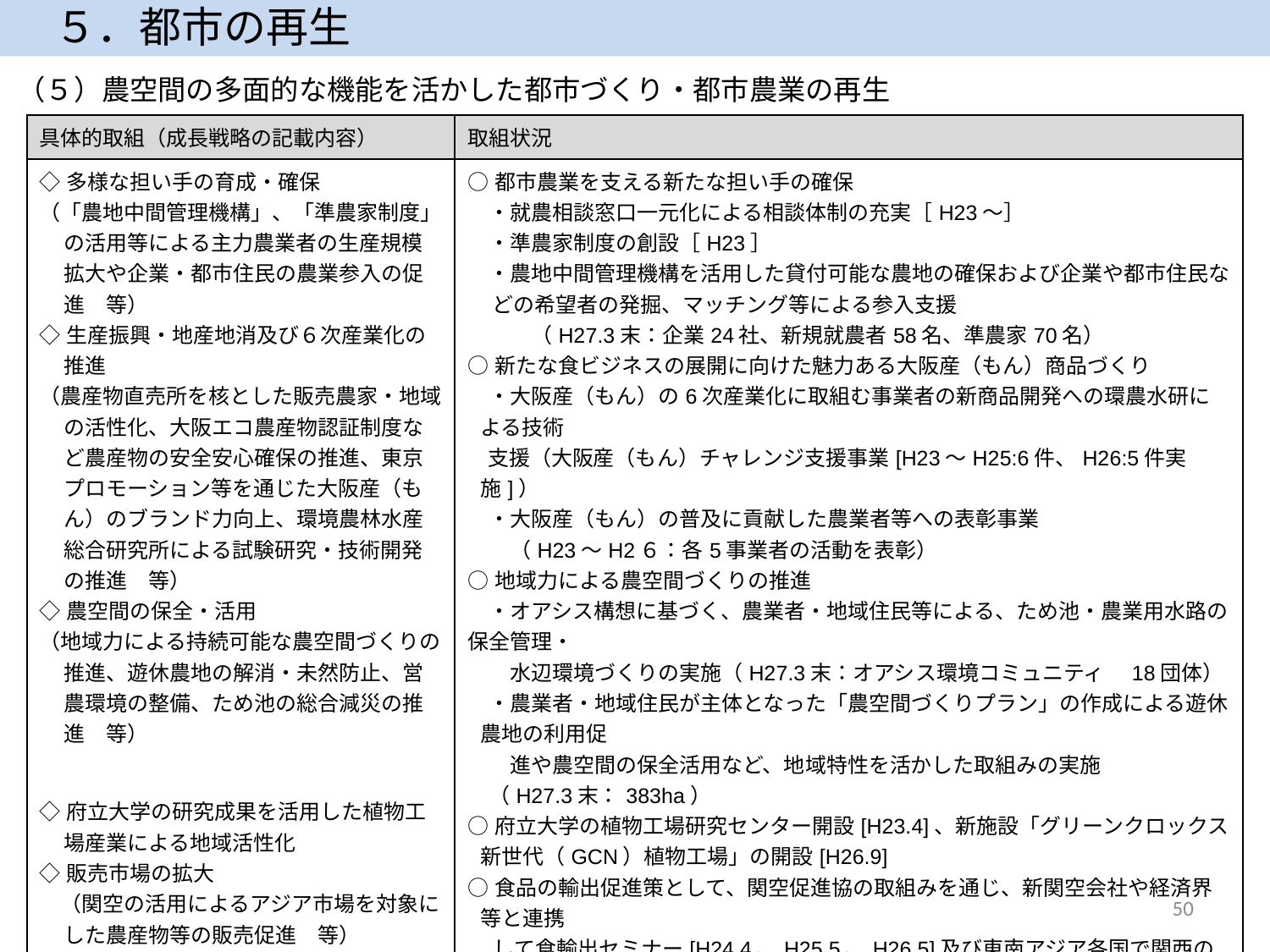

５．都市の再生
（５）農空間の多面的な機能を活かした都市づくり・都市農業の再生
| 具体的取組（成長戦略の記載内容） | 取組状況 |
| --- | --- |
| ◇多様な担い手の育成・確保 （「農地中間管理機構」、「準農家制度」の活用等による主力農業者の生産規模拡大や企業・都市住民の農業参入の促進　等） ◇生産振興・地産地消及び６次産業化の推進 （農産物直売所を核とした販売農家・地域の活性化、大阪エコ農産物認証制度など農産物の安全安心確保の推進、東京プロモーション等を通じた大阪産（もん）のブランド力向上、環境農林水産総合研究所による試験研究・技術開発の推進　等） ◇農空間の保全・活用 （地域力による持続可能な農空間づくりの推進、遊休農地の解消・未然防止、営農環境の整備、ため池の総合減災の推進　等） ◇府立大学の研究成果を活用した植物工場産業による地域活性化 ◇販売市場の拡大 　（関空の活用によるアジア市場を対象にした農産物等の販売促進　等） | ○都市農業を支える新たな担い手の確保 　・就農相談窓口一元化による相談体制の充実［H23～］ 　・準農家制度の創設［H23］ 　・農地中間管理機構を活用した貸付可能な農地の確保および企業や都市住民などの希望者の発掘、マッチング等による参入支援 　　　（H27.3末：企業24社、新規就農者58名、準農家70名） ○新たな食ビジネスの展開に向けた魅力ある大阪産（もん）商品づくり 　・大阪産（もん）の6次産業化に取組む事業者の新商品開発への環農水研による技術 支援（大阪産（もん）チャレンジ支援事業[H23～H25:6件、H26:5件実施]） 　・大阪産（もん）の普及に貢献した農業者等への表彰事業 　　（H23～H2６：各5事業者の活動を表彰） ○地域力による農空間づくりの推進 　・オアシス構想に基づく、農業者・地域住民等による、ため池・農業用水路の保全管理・ 　　水辺環境づくりの実施（H27.3末：オアシス環境コミュニティ　18団体） 　・農業者・地域住民が主体となった「農空間づくりプラン」の作成による遊休農地の利用促　 　　進や農空間の保全活用など、地域特性を活かした取組みの実施 　（H27.3末：383ha） ○府立大学の植物工場研究センター開設[H23.4]、新施設「グリーンクロックス新世代（GCN）植物工場」の開設[H26.9] ○食品の輸出促進策として、関空促進協の取組みを通じ、新関空会社や経済界等と連携　 　 して食輸出セミナー[H24.4、H25.5、H26.5]及び東南アジア各国で関西の「食」物産 　 展の開催 ○関空からの食輸出の推進を図るべく、事業者により「関西・食・輸出推進事業協同組合」 を設立[H25.8] |
50